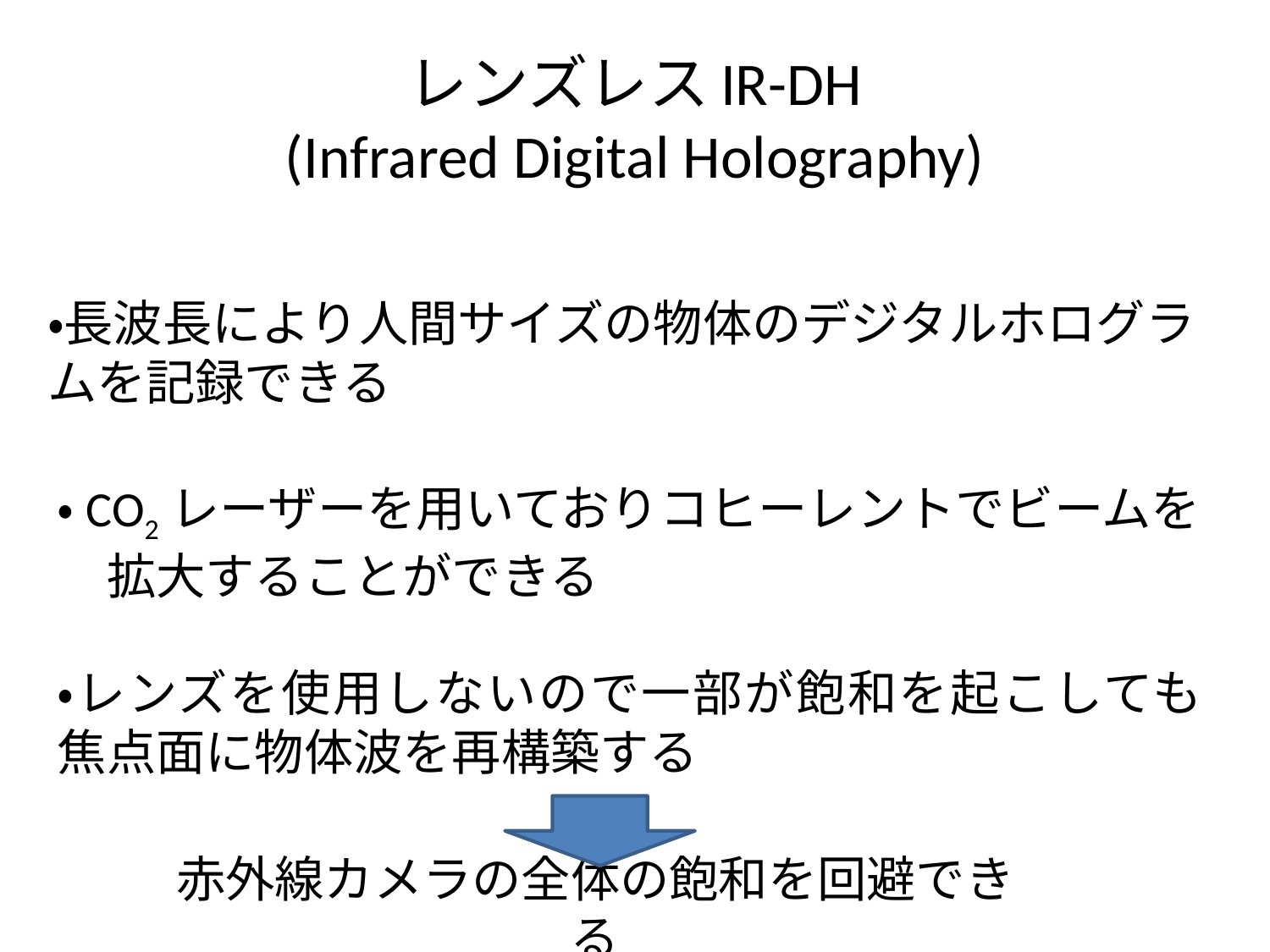

# レンズレスIR-DH (Infrared Digital Holography)
・長波長により人間サイズの物体のデジタルホログラムを記録できる
・CO2レーザーを用いておりコヒーレントでビームを
　拡大することができる
・レンズを使用しないので一部が飽和を起こしても焦点面に物体波を再構築する

赤外線カメラの全体の飽和を回避できる